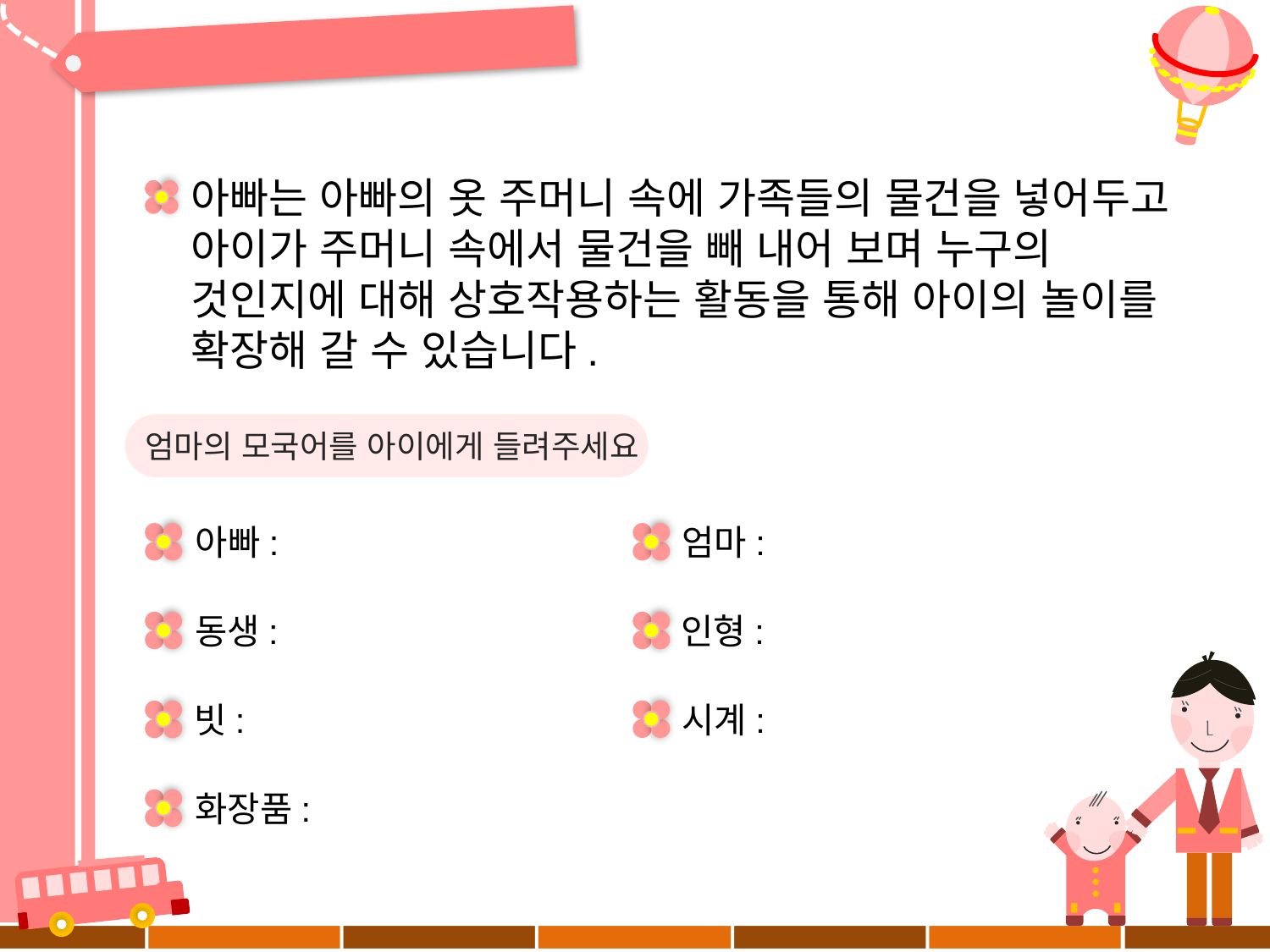

아빠는 아빠의 옷 주머니 속에 가족들의 물건을 넣어두고
아이가 주머니 속에서 물건을 빼 내어 보며 누구의 것인지에 대해 상호작용하는 활동을 통해 아이의 놀이를 확장해 갈 수 있습니다.

엄마의 모국어를 아이에게 들려주세요
아빠:

엄마:

동생:

인형:

시계:

빗:

화장품: